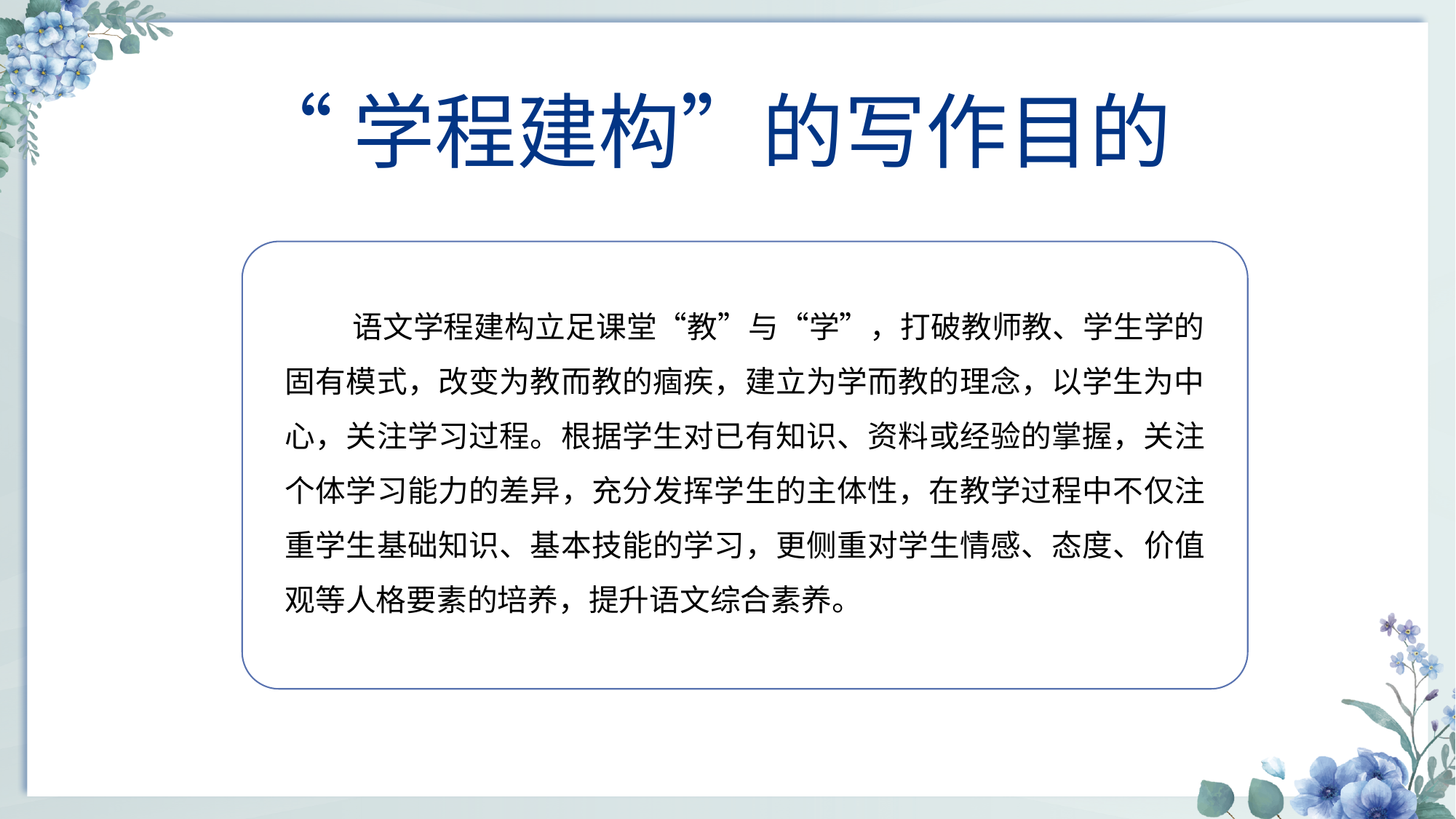

“学程建构”的写作目的

 语文学程建构立足课堂“教”与“学”，打破教师教、学生学的固有模式，改变为教而教的痼疾，建立为学而教的理念，以学生为中心，关注学习过程。根据学生对已有知识、资料或经验的掌握，关注个体学习能力的差异，充分发挥学生的主体性，在教学过程中不仅注重学生基础知识、基本技能的学习，更侧重对学生情感、态度、价值观等人格要素的培养，提升语文综合素养。